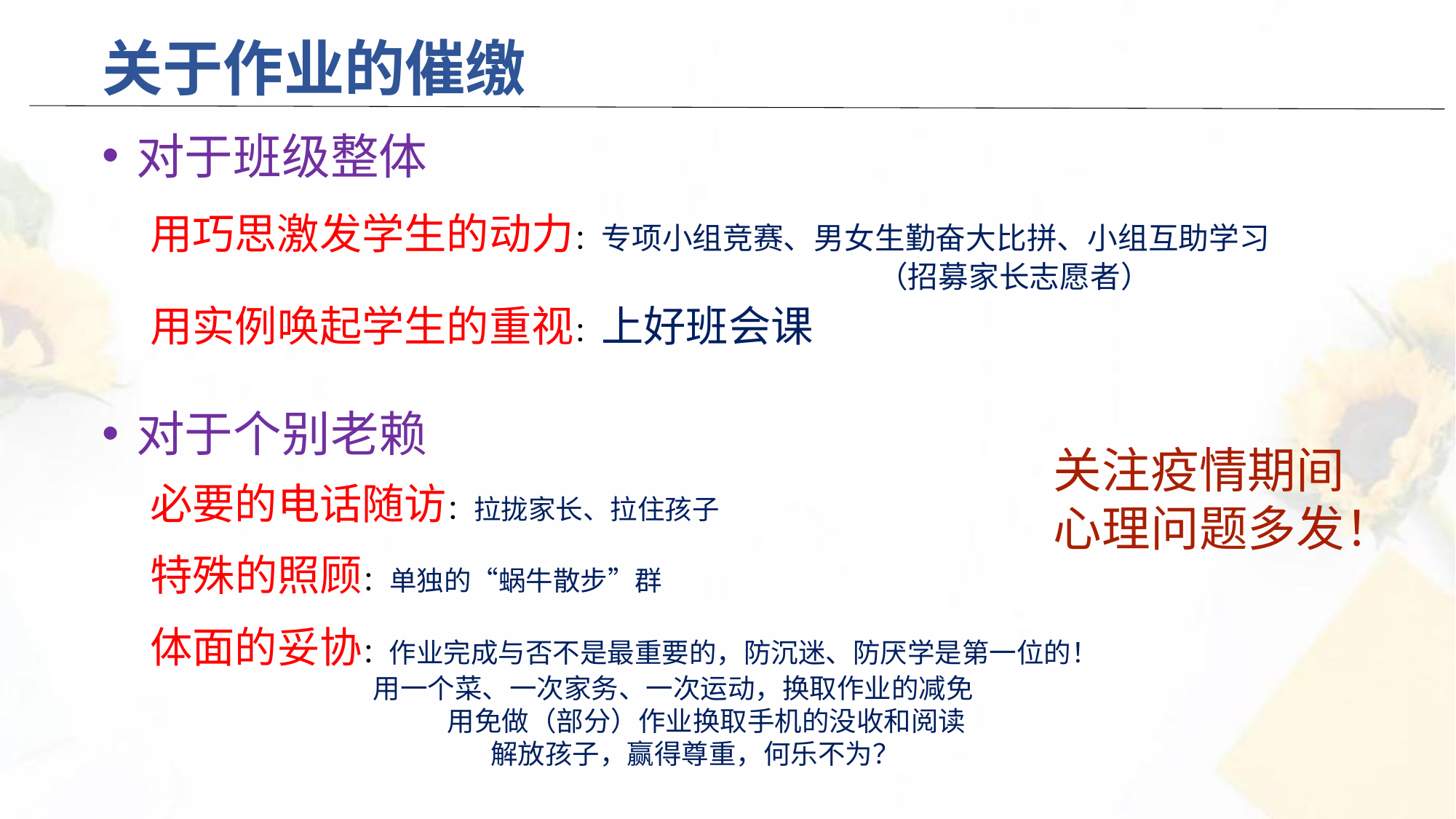

关于作业的催缴
对于班级整体
用巧思激发学生的动力：专项小组竞赛、男女生勤奋大比拼、小组互助学习
                                                                                                           （招募家长志愿者）
用实例唤起学生的重视：上好班会课
对于个别老赖
关注疫情期间心理问题多发！
必要的电话随访：拉拢家长、拉住孩子
特殊的照顾：单独的“蜗牛散步”群
体面的妥协：作业完成与否不是最重要的，防沉迷、防厌学是第一位的！
                                   用一个菜、一次家务、一次运动，换取作业的减免
                                               用免做（部分）作业换取手机的没收和阅读
                                                      解放孩子，赢得尊重，何乐不为？